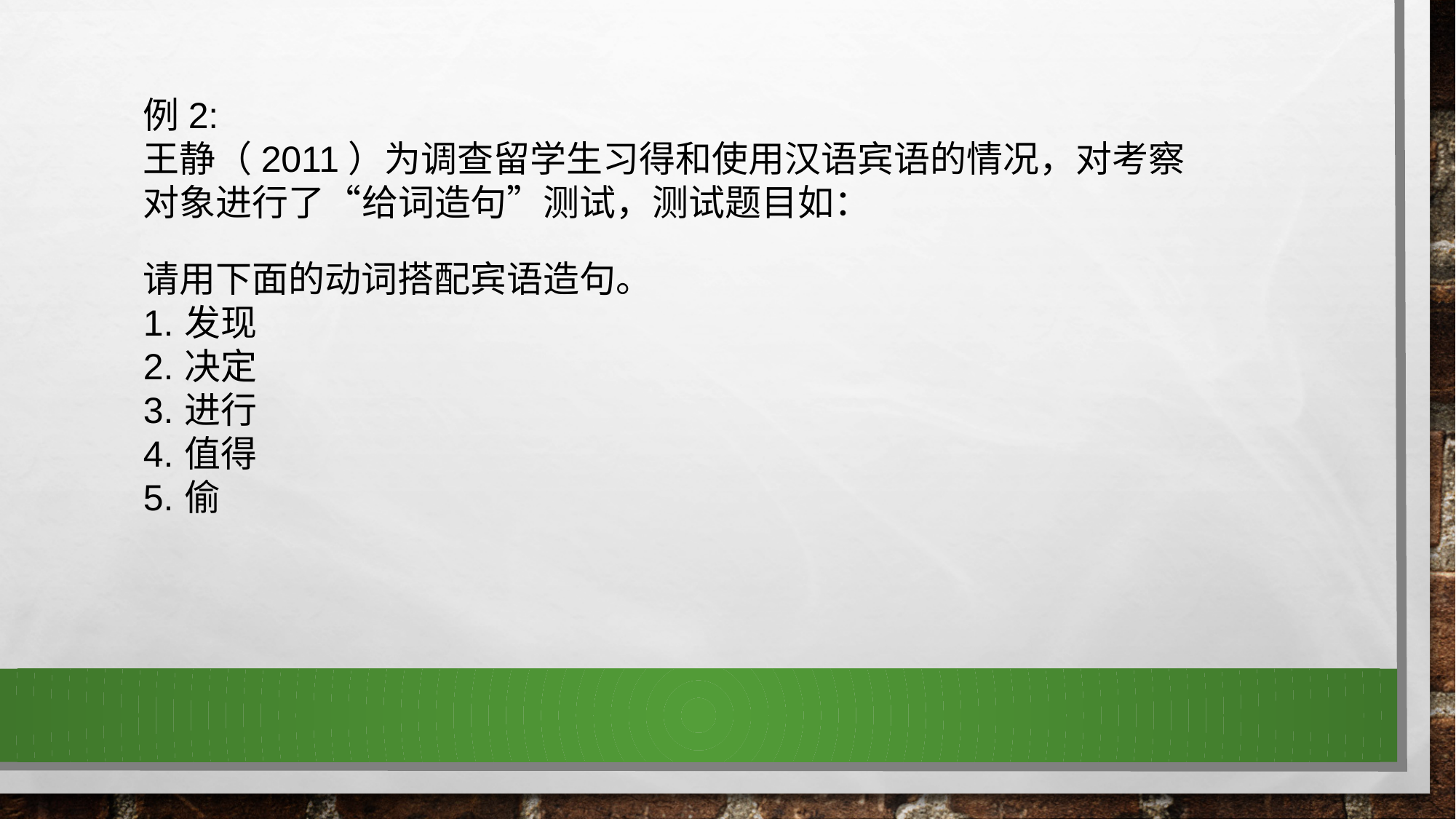

例2:
王静（2011）为调查留学生习得和使用汉语宾语的情况，对考察对象进行了“给词造句”测试，测试题目如：

请用下面的动词搭配宾语造句。
发现
决定
进行
值得
偷